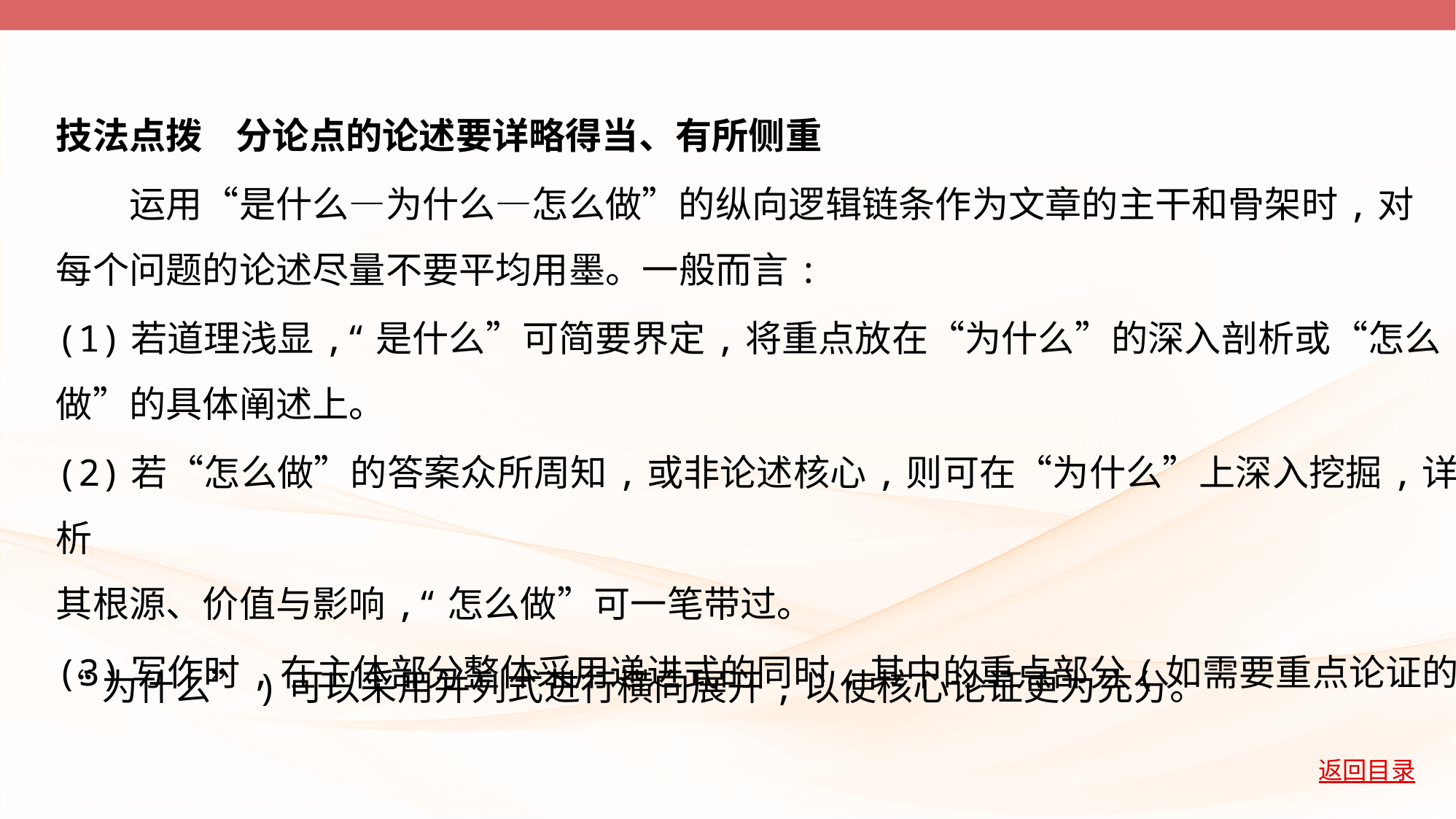

技法点拨    分论点的论述要详略得当、有所侧重
　　运用“是什么—为什么—怎么做”的纵向逻辑链条作为文章的主干和骨架时,对
每个问题的论述尽量不要平均用墨。一般而言:
(1)若道理浅显,“是什么”可简要界定,将重点放在“为什么”的深入剖析或“怎么
做”的具体阐述上。
(2)若“怎么做”的答案众所周知,或非论述核心,则可在“为什么”上深入挖掘,详析
其根源、价值与影响,“怎么做”可一笔带过。
(3)写作时,在主体部分整体采用递进式的同时,其中的重点部分(如需要重点论证的
“为什么”)可以采用并列式进行横向展开,以使核心论证更为充分。